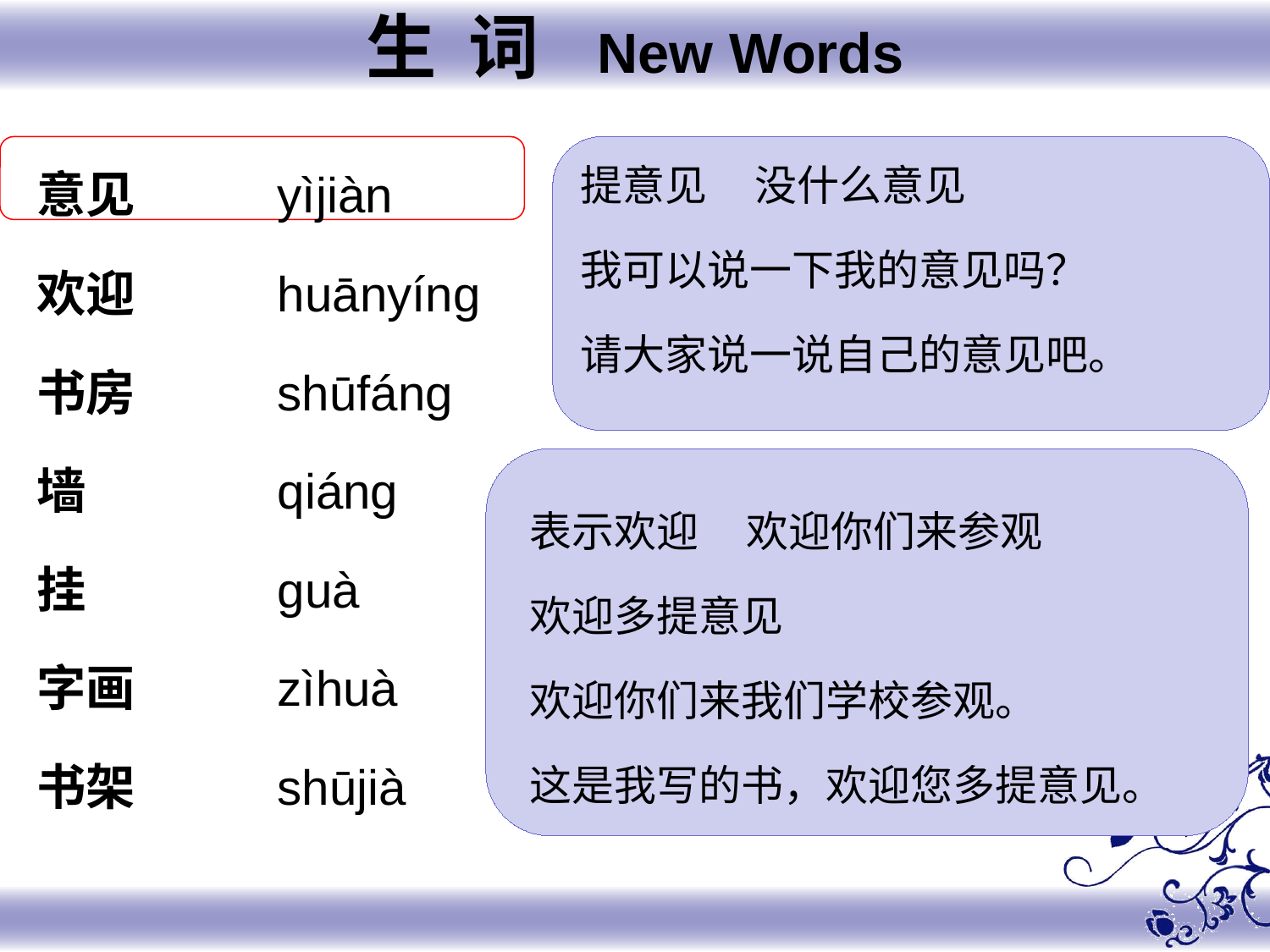

生  词   New Words
提意见     没什么意见
我可以说一下我的意见吗？
请大家说一说自己的意见吧。

yìjiàn
huānyíng
shūfáng
qiáng
guà
zìhuà
shūjià
意见
欢迎
书房
墙
挂
字画
书架

表示欢迎     欢迎你们来参观
欢迎多提意见
欢迎你们来我们学校参观。
这是我写的书，欢迎您多提意见。